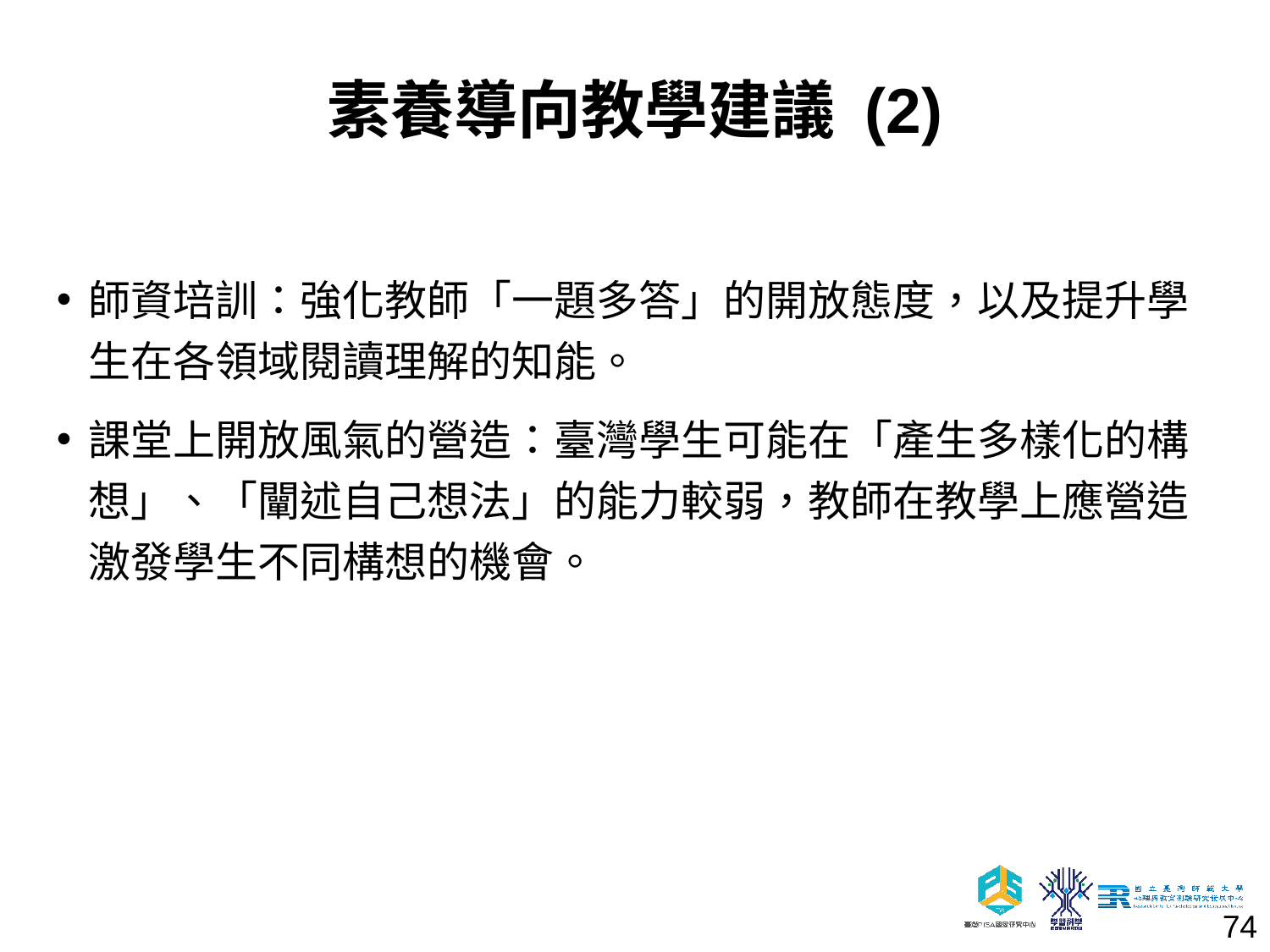

# 素養導向教學建議 (2)
師資培訓：強化教師「一題多答」的開放態度，以及提升學生在各領域閱讀理解的知能。
課堂上開放風氣的營造：臺灣學生可能在「產生多樣化的構想」、「闡述自己想法」的能力較弱，教師在教學上應營造激發學生不同構想的機會。
74